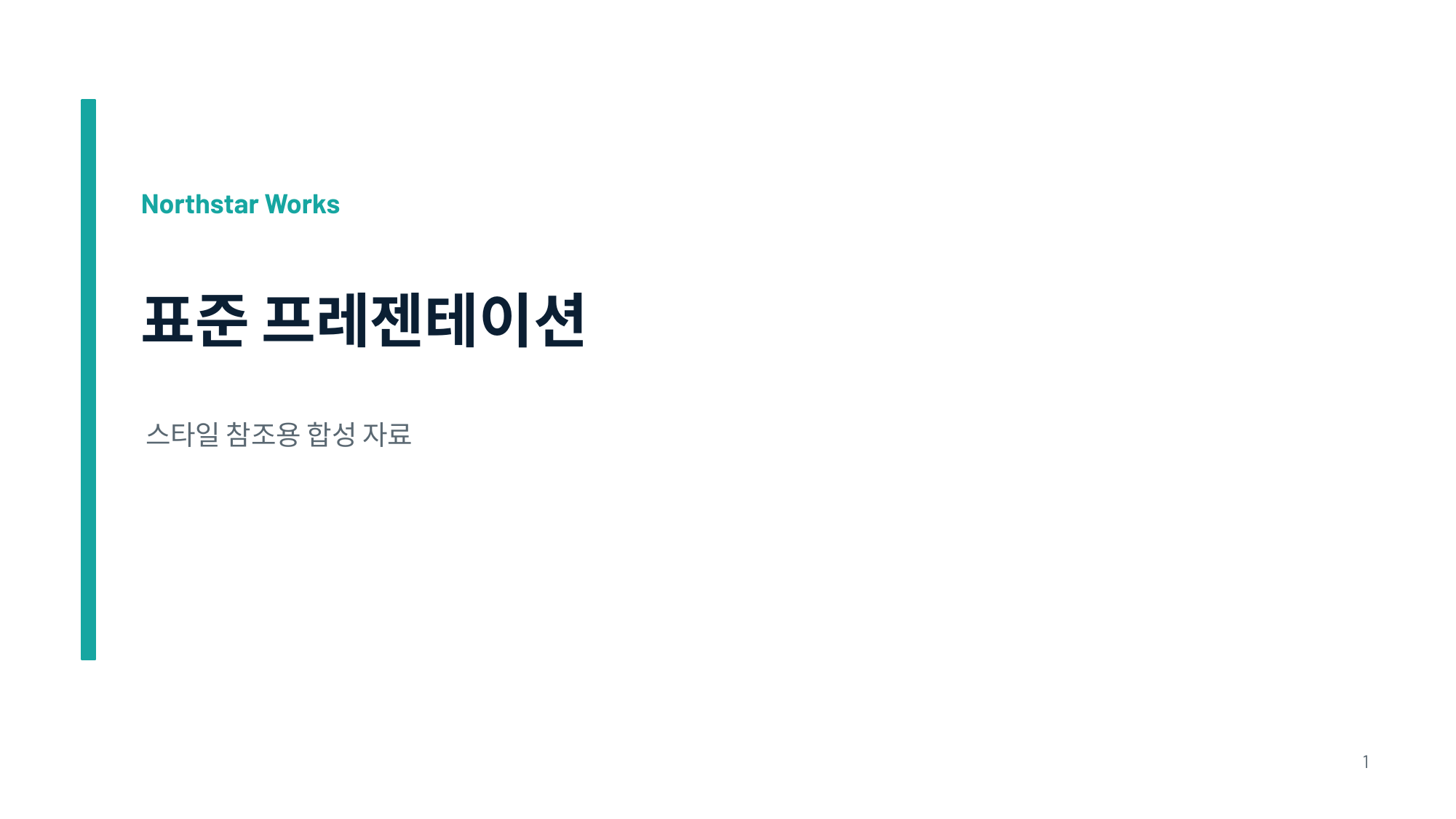

Northstar Works
표준 프레젠테이션
스타일 참조용 합성 자료
1